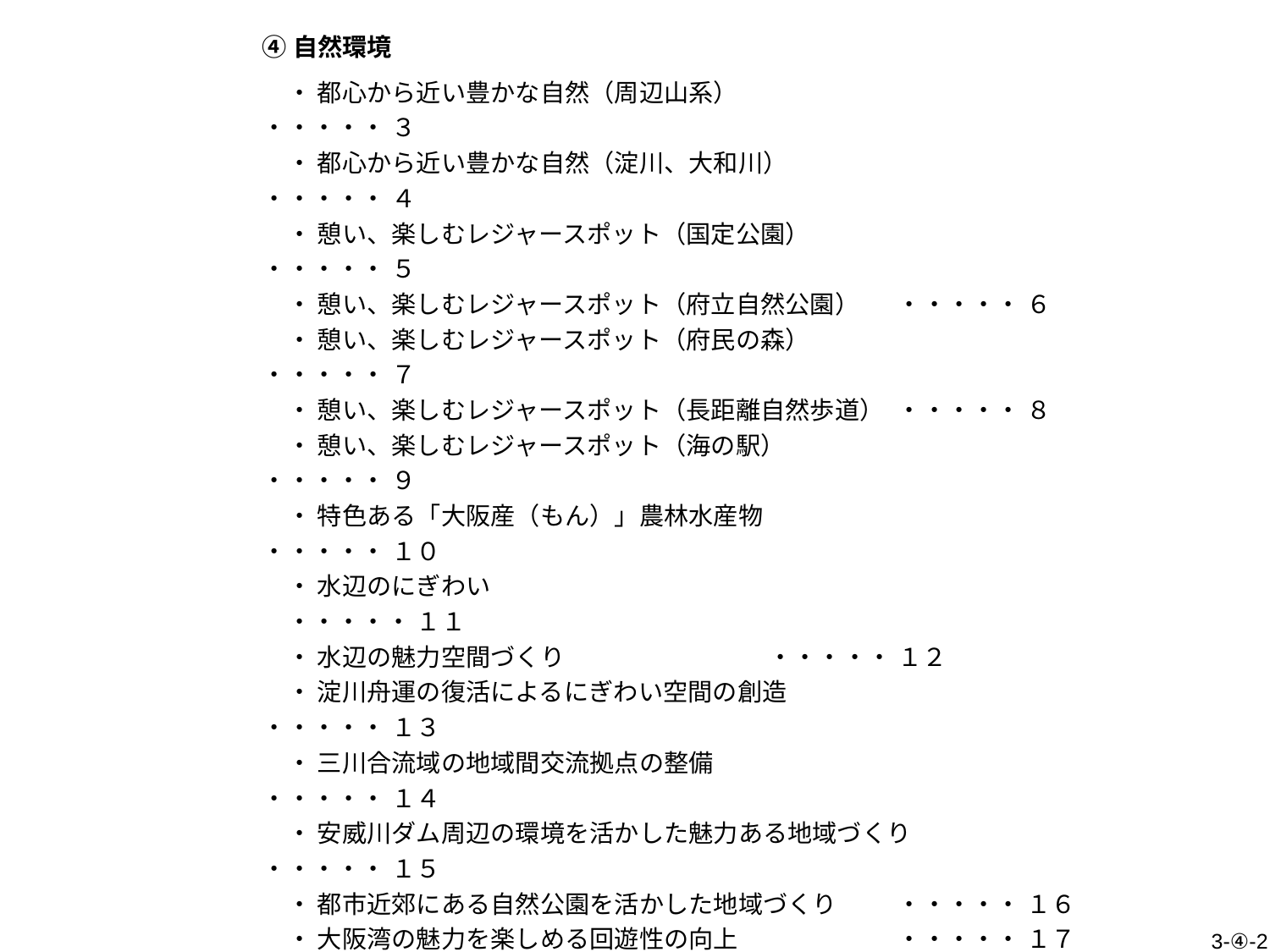

④自然環境
　・ 都心から近い豊かな自然（周辺山系）			・・・・・ ３
　・ 都心から近い豊かな自然（淀川、大和川）		・・・・・ ４
　・ 憩い、楽しむレジャースポット（国定公園）		・・・・・ ５
　・ 憩い、楽しむレジャースポット（府立自然公園）	・・・・・ ６
　・ 憩い、楽しむレジャースポット（府民の森）		・・・・・ ７
　・ 憩い、楽しむレジャースポット（長距離自然歩道）	・・・・・ ８
　・ 憩い、楽しむレジャースポット（海の駅）　		・・・・・ ９
　・ 特色ある「大阪産（もん）」農林水産物	 		・・・・・ １０
　・ 水辺のにぎわい　　　　　　　　　　　　　　　　　　　　　　　・・・・・ １１
　・ 水辺の魅力空間づくり                                     ・・・・・ １２
　・ 淀川舟運の復活によるにぎわい空間の創造　　	　　　	・・・・・ １３
　・ 三川合流域の地域間交流拠点の整備			・・・・・ １４
　・ 安威川ダム周辺の環境を活かした魅力ある地域づくり	・・・・・ １５
　・ 都市近郊にある自然公園を活かした地域づくり　	・・・・・ １６
　・ 大阪湾の魅力を楽しめる回遊性の向上   		・・・・・ １７
3-④-2